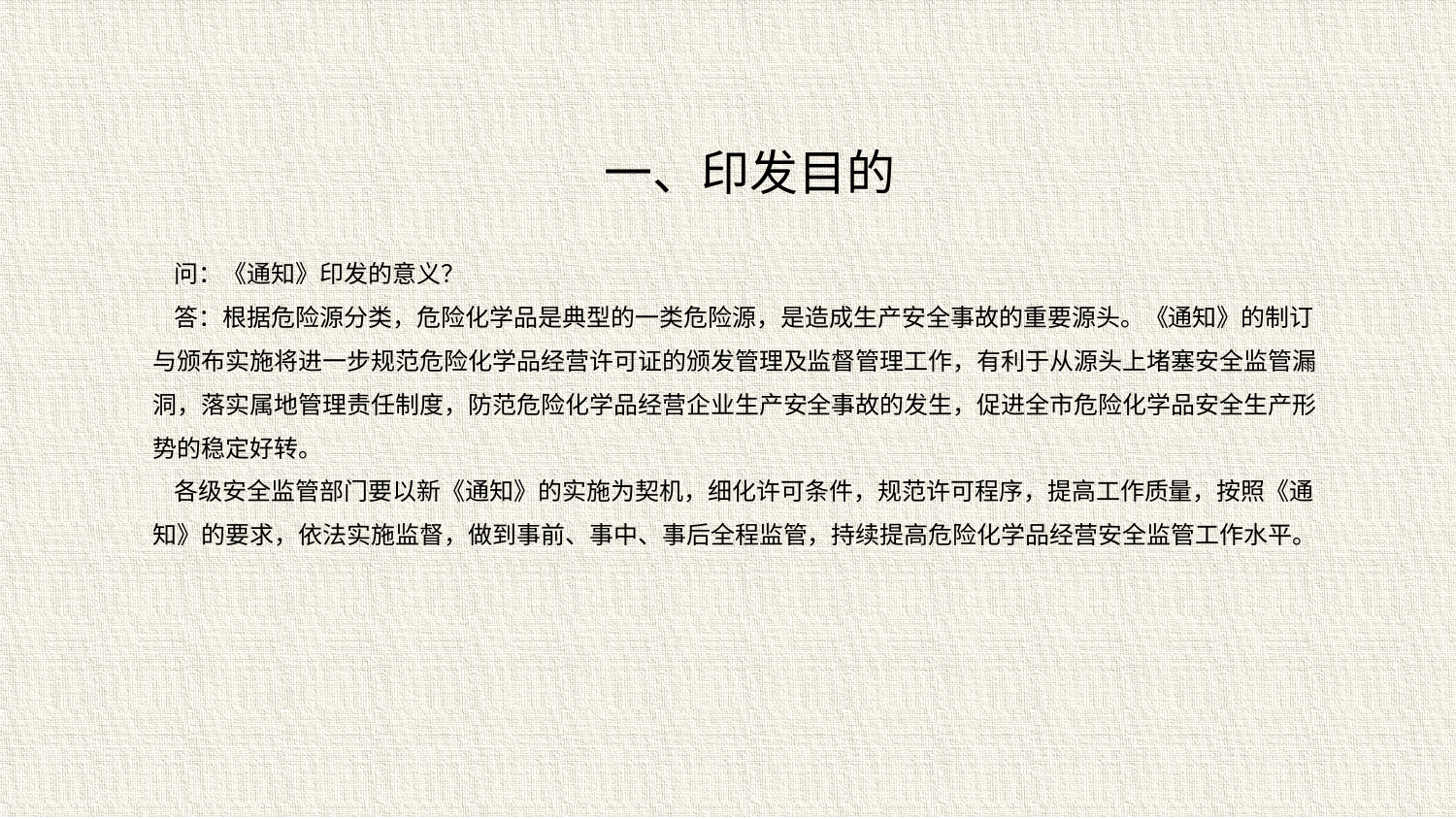

一、印发目的
   问：《通知》印发的意义？
   答：根据危险源分类，危险化学品是典型的一类危险源，是造成生产安全事故的重要源头。《通知》的制订与颁布实施将进一步规范危险化学品经营许可证的颁发管理及监督管理工作，有利于从源头上堵塞安全监管漏洞，落实属地管理责任制度，防范危险化学品经营企业生产安全事故的发生，促进全市危险化学品安全生产形势的稳定好转。
   各级安全监管部门要以新《通知》的实施为契机，细化许可条件，规范许可程序，提高工作质量，按照《通知》的要求，依法实施监督，做到事前、事中、事后全程监管，持续提高危险化学品经营安全监管工作水平。